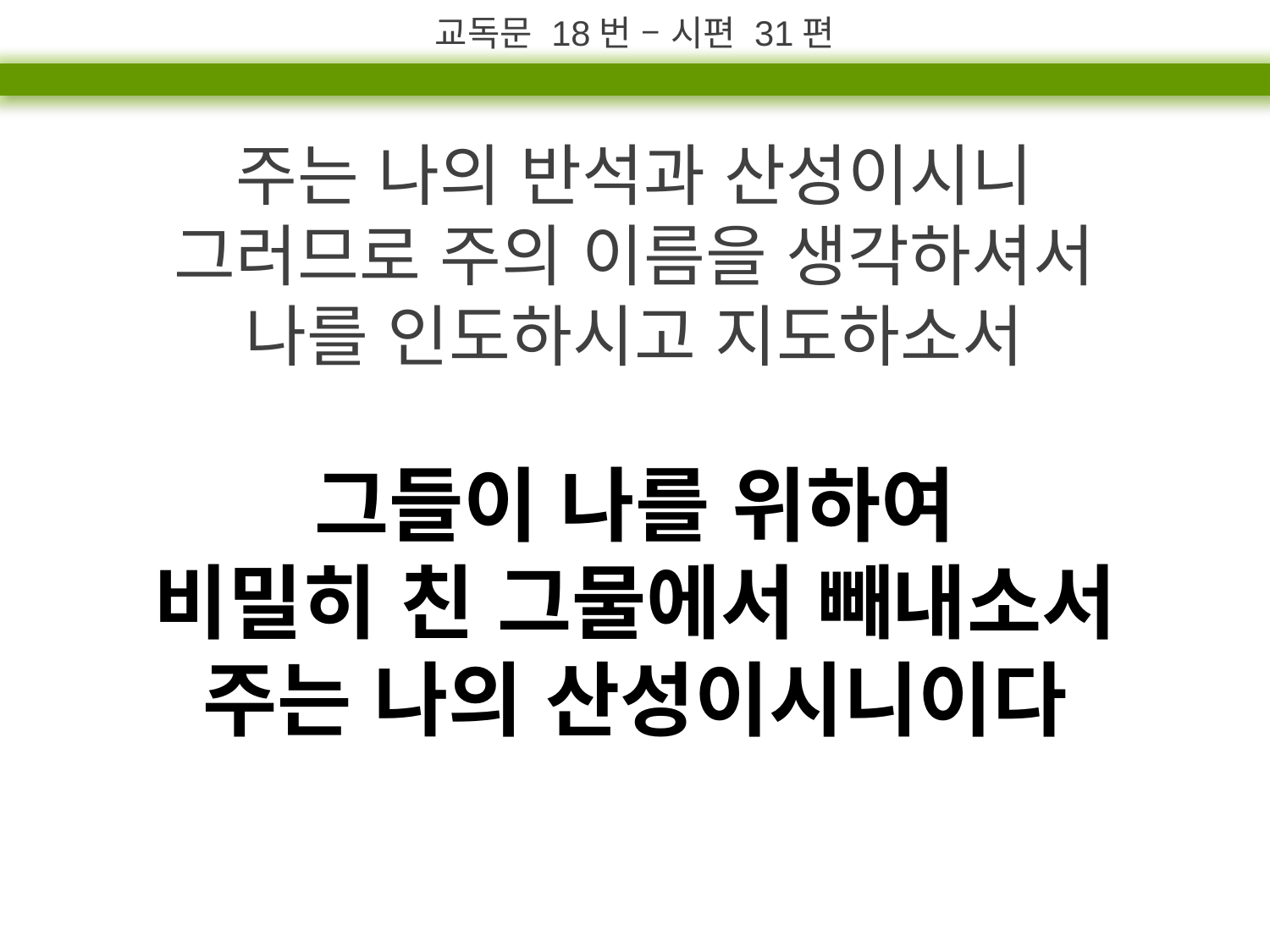

교독문 18번 – 시편 31편

주는 나의 반석과 산성이시니
그러므로 주의 이름을 생각하셔서
나를 인도하시고 지도하소서
그들이 나를 위하여
비밀히 친 그물에서 빼내소서
주는 나의 산성이시니이다